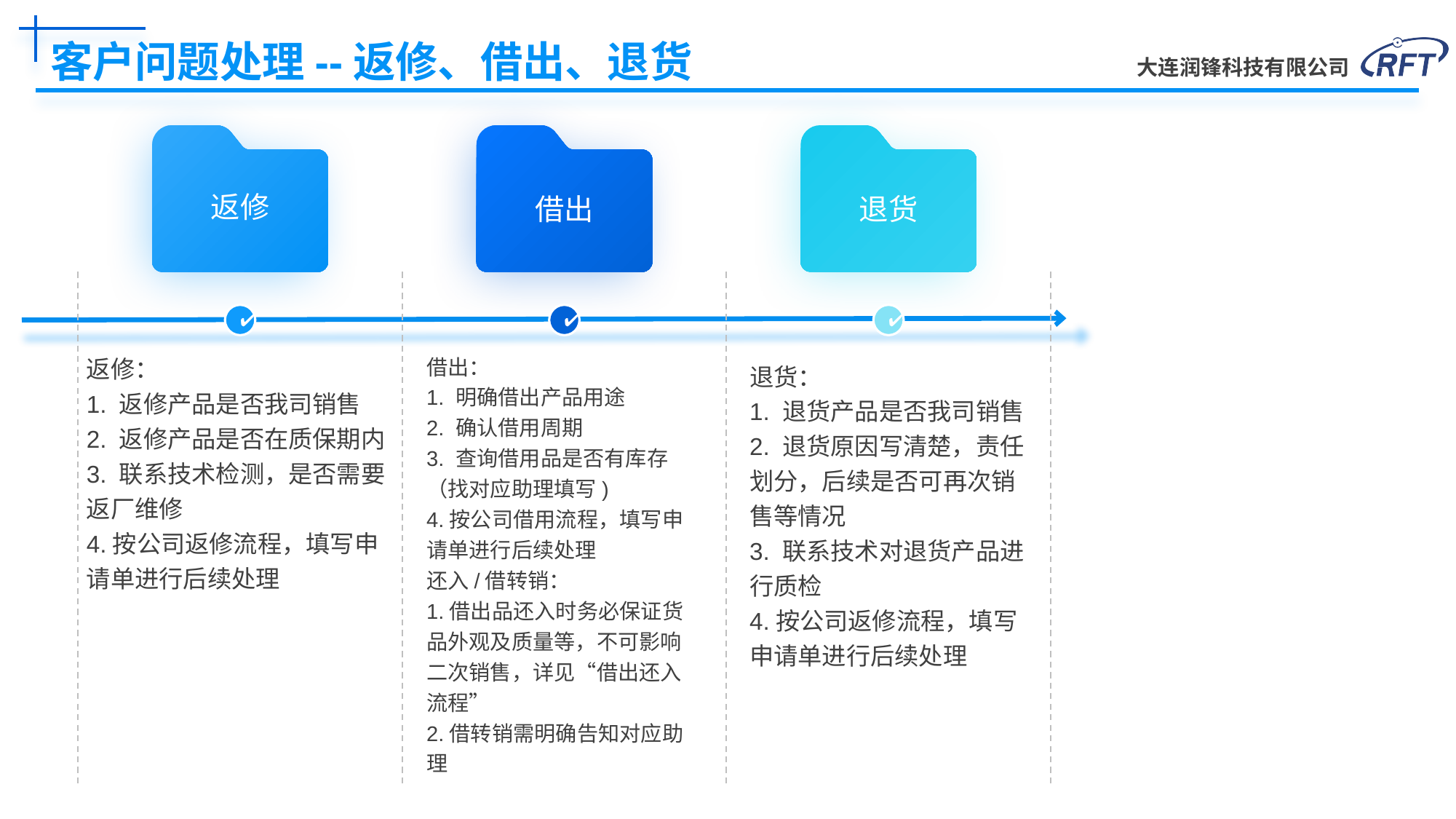

# 客户问题处理--返修、借出、退货
返修
借出
退货
✔
✔
✔
返修：
1. 返修产品是否我司销售
2. 返修产品是否在质保期内
3. 联系技术检测，是否需要返厂维修
4.按公司返修流程，填写申请单进行后续处理
借出：
1. 明确借出产品用途
2. 确认借用周期
3. 查询借用品是否有库存（找对应助理填写)
4.按公司借用流程，填写申请单进行后续处理
还入/借转销：
1.借出品还入时务必保证货品外观及质量等，不可影响二次销售，详见“借出还入流程”
2.借转销需明确告知对应助理

退货：
1. 退货产品是否我司销售
2. 退货原因写清楚，责任划分，后续是否可再次销售等情况
3. 联系技术对退货产品进行质检
4.按公司返修流程，填写申请单进行后续处理